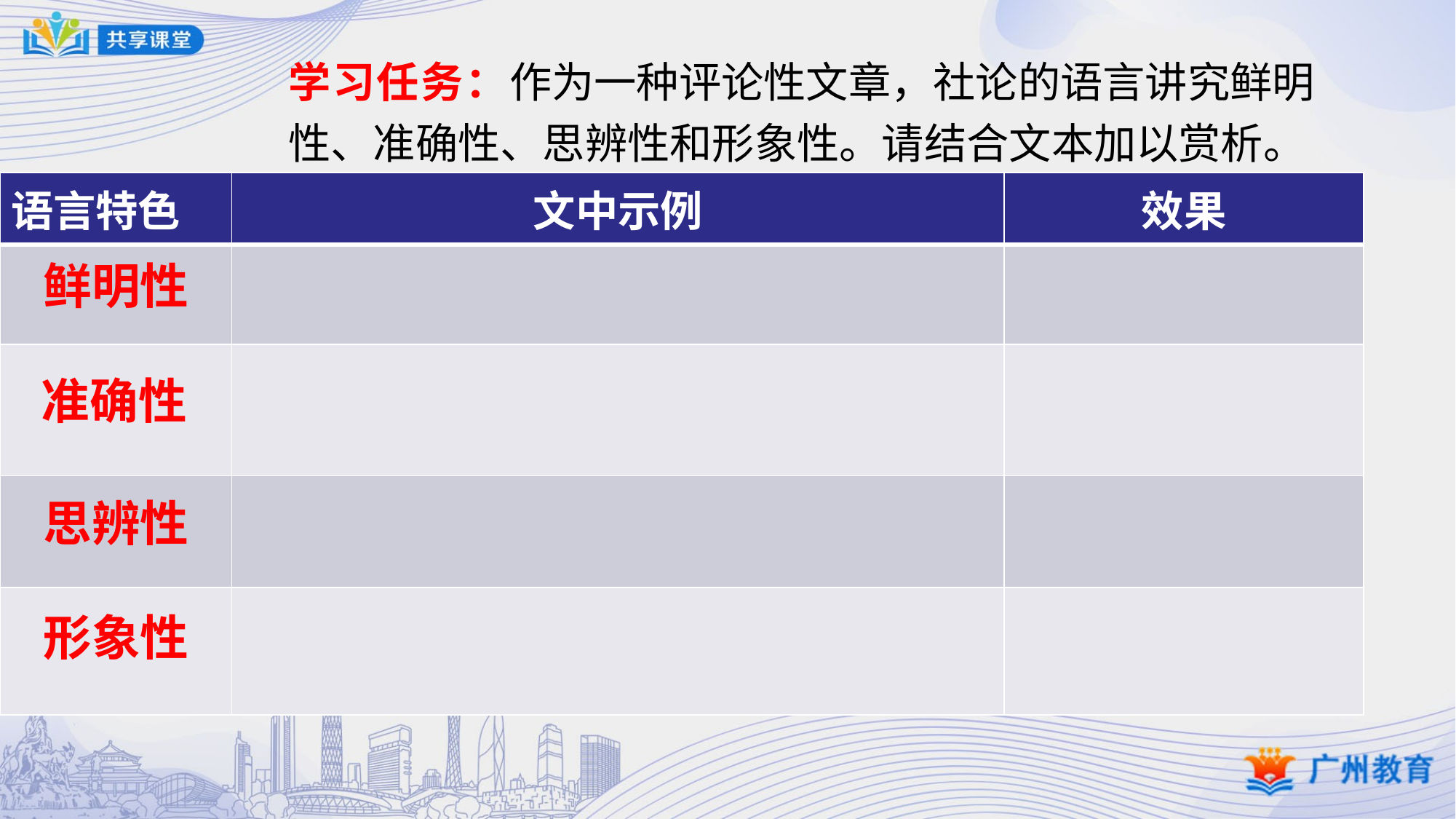

学习任务：作为一种评论性文章，社论的语言讲究鲜明性、准确性、思辨性和形象性。请结合文本加以赏析。
| 语言特色 | 文中示例 | 效果 |
| --- | --- | --- |
|  |  |  |
|  |  |  |
|  |  |  |
|  |  |  |
鲜明性
准确性
思辨性

形象性